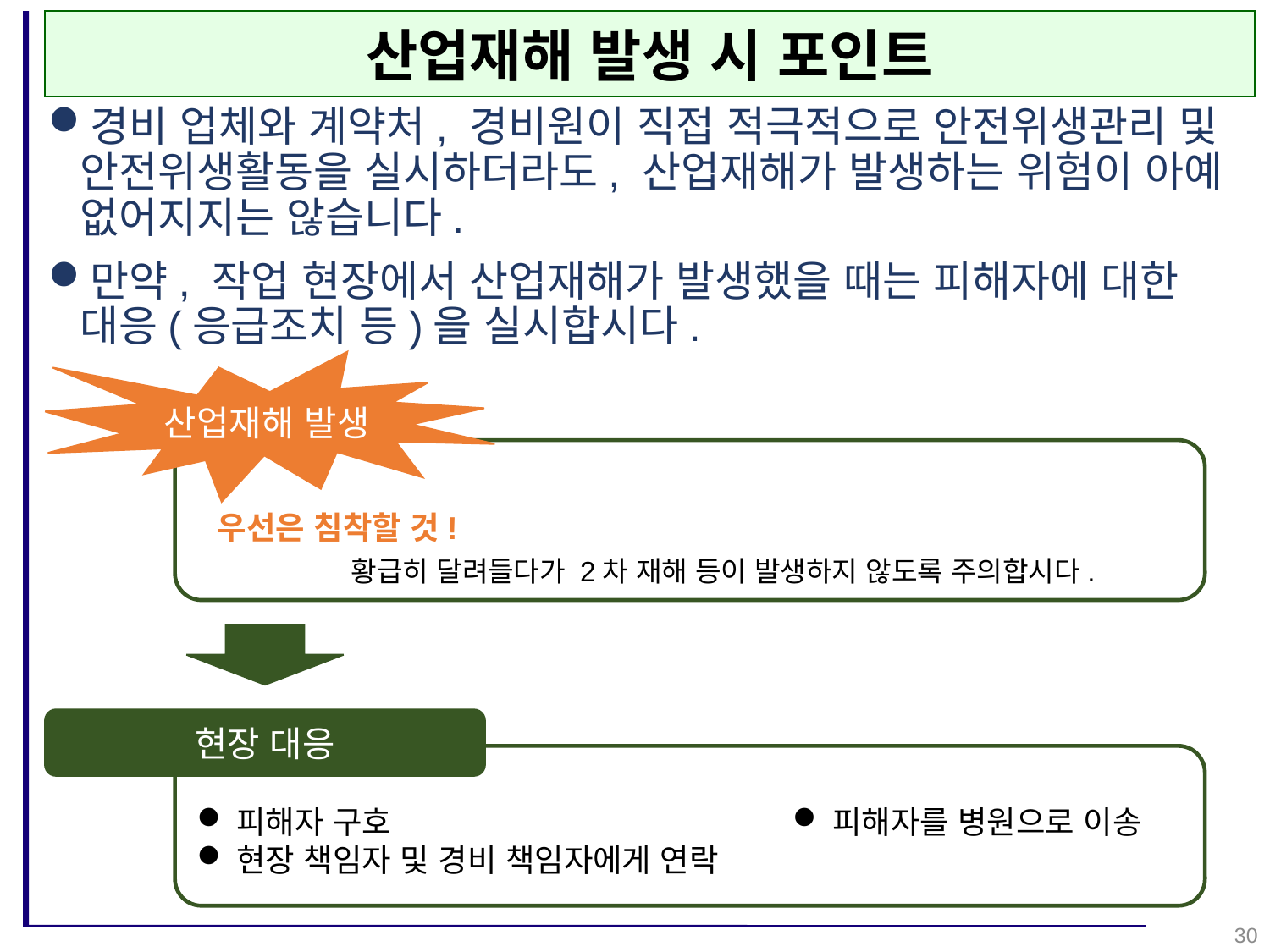

산업재해 발생 시 포인트
경비 업체와 계약처, 경비원이 직접 적극적으로 안전위생관리 및 안전위생활동을 실시하더라도, 산업재해가 발생하는 위험이 아예 없어지지는 않습니다.
만약, 작업 현장에서 산업재해가 발생했을 때는 피해자에 대한 대응(응급조치 등)을 실시합시다.
산업재해 발생

우선은 침착할 것!
황급히 달려들다가 2차 재해 등이 발생하지 않도록 주의합시다.

현장 대응

피해자 구호
현장 책임자 및 경비 책임자에게 연락
피해자를 병원으로 이송
30